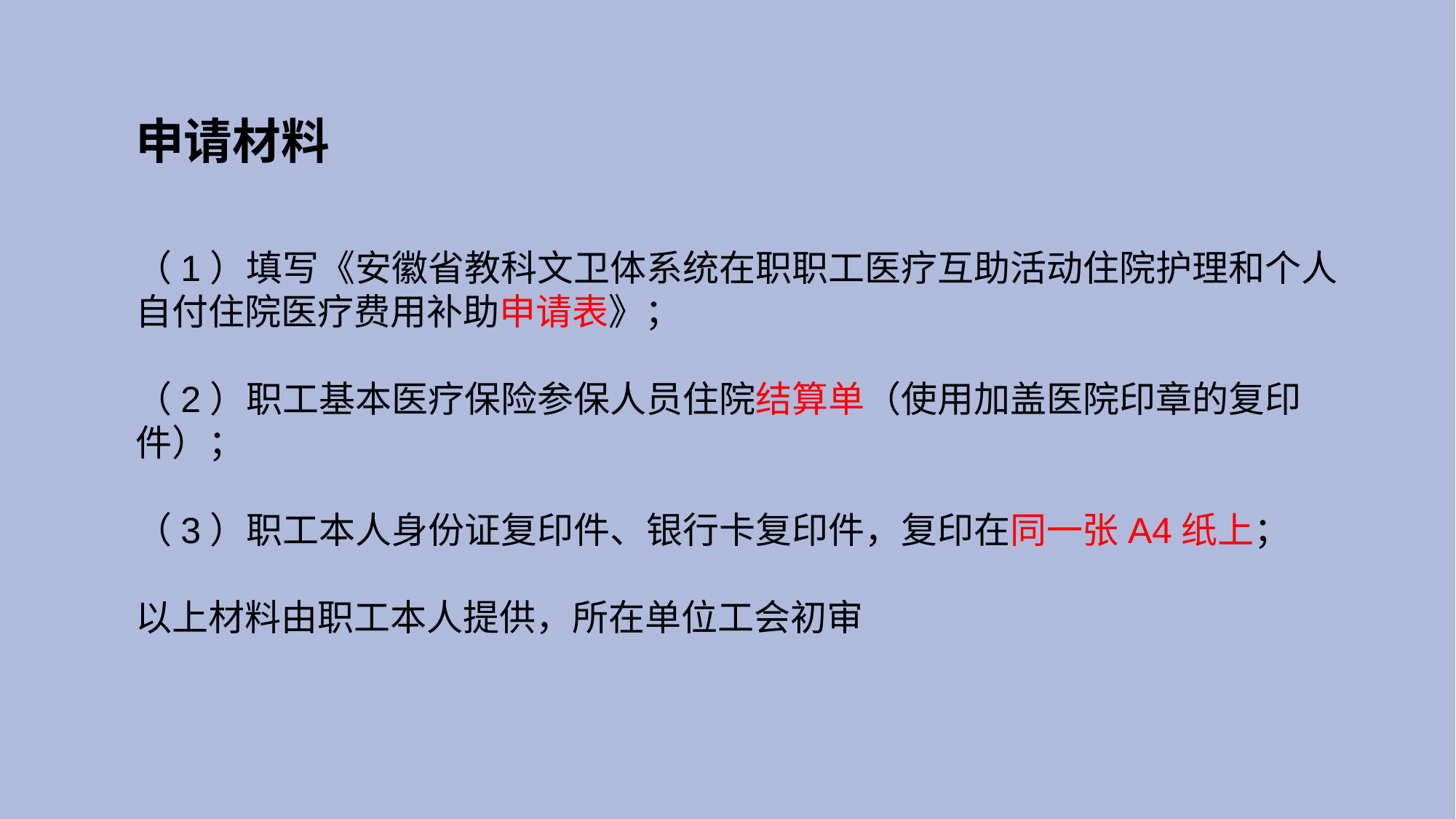

申请材料

（1）填写《安徽省教科文卫体系统在职职工医疗互助活动住院护理和个人自付住院医疗费用补助申请表》；

（2）职工基本医疗保险参保人员住院结算单（使用加盖医院印章的复印件）；

（3）职工本人身份证复印件、银行卡复印件，复印在同一张A4纸上；

以上材料由职工本人提供，所在单位工会初审